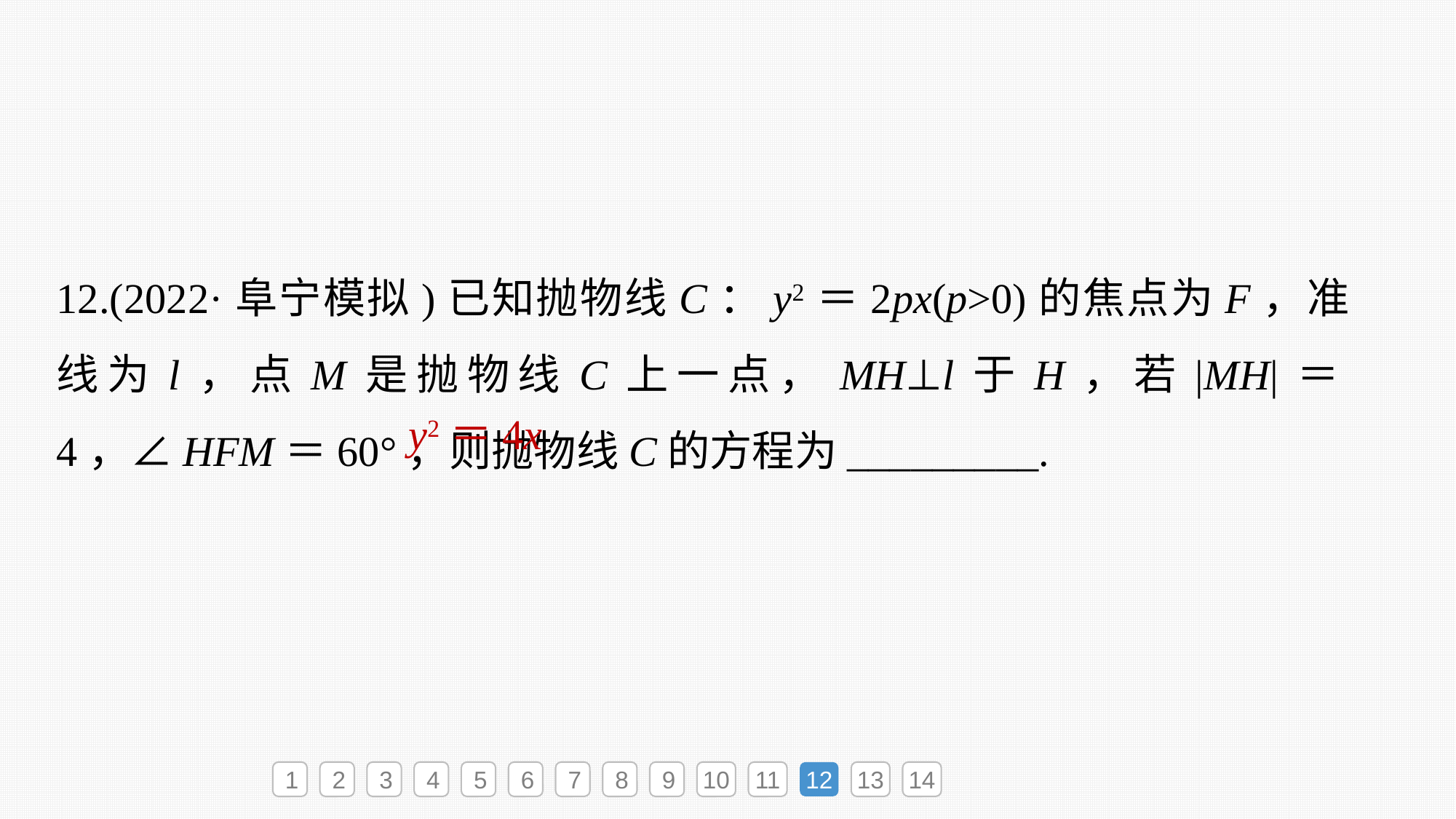

12.(2022·阜宁模拟)已知抛物线C：y2＝2px(p>0)的焦点为F，准线为l，点M是抛物线C上一点，MH⊥l于H，若|MH|＝4，∠HFM＝60°，则抛物线C的方程为_________.
y2＝4x
1
2
3
4
5
6
7
8
9
10
11
12
13
14